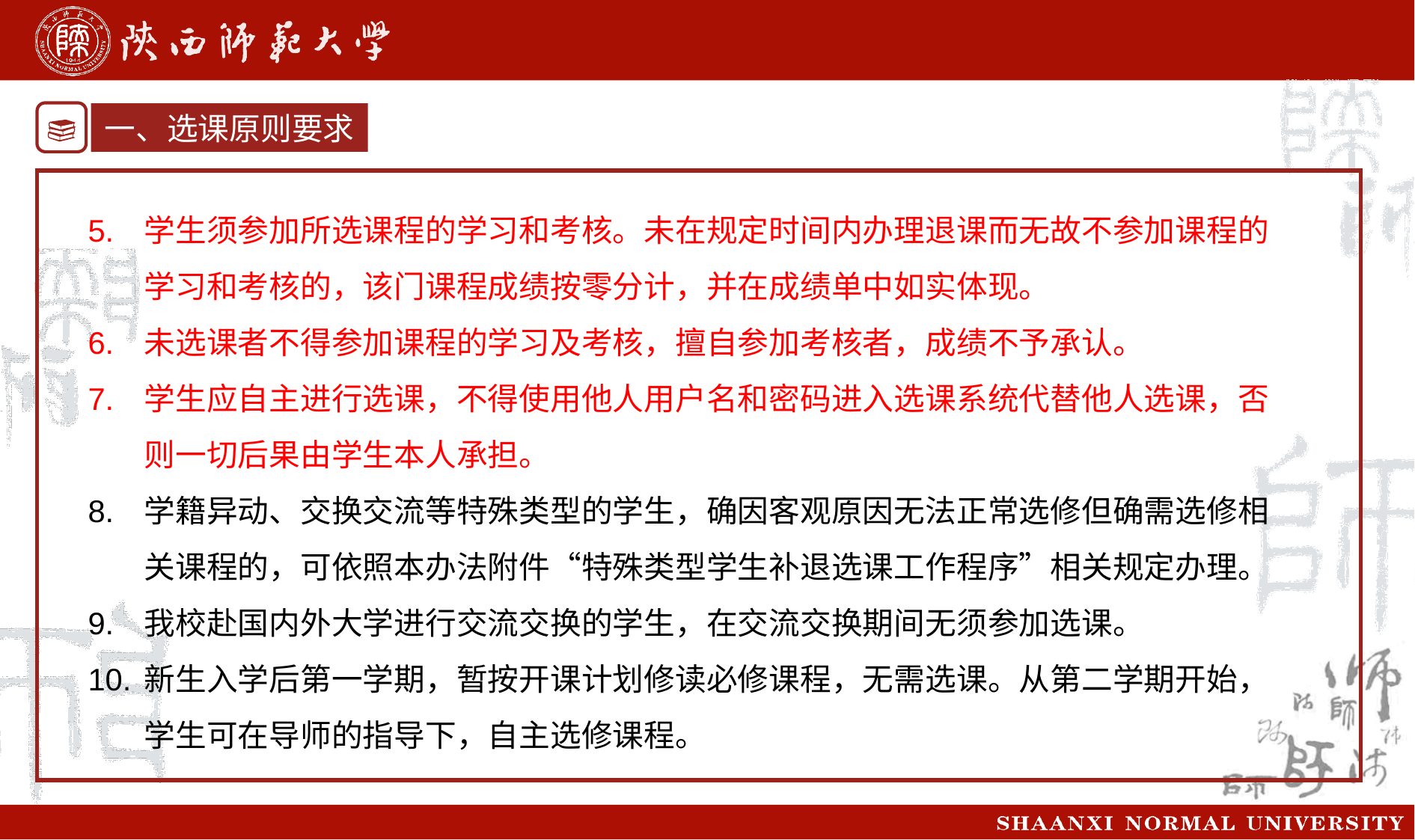

一、选课原则要求

学生须参加所选课程的学习和考核。未在规定时间内办理退课而无故不参加课程的学习和考核的，该门课程成绩按零分计，并在成绩单中如实体现。
未选课者不得参加课程的学习及考核，擅自参加考核者，成绩不予承认。
学生应自主进行选课，不得使用他人用户名和密码进入选课系统代替他人选课，否则一切后果由学生本人承担。
学籍异动、交换交流等特殊类型的学生，确因客观原因无法正常选修但确需选修相关课程的，可依照本办法附件“特殊类型学生补退选课工作程序”相关规定办理。
我校赴国内外大学进行交流交换的学生，在交流交换期间无须参加选课。
新生入学后第一学期，暂按开课计划修读必修课程，无需选课。从第二学期开始，学生可在导师的指导下，自主选修课程。